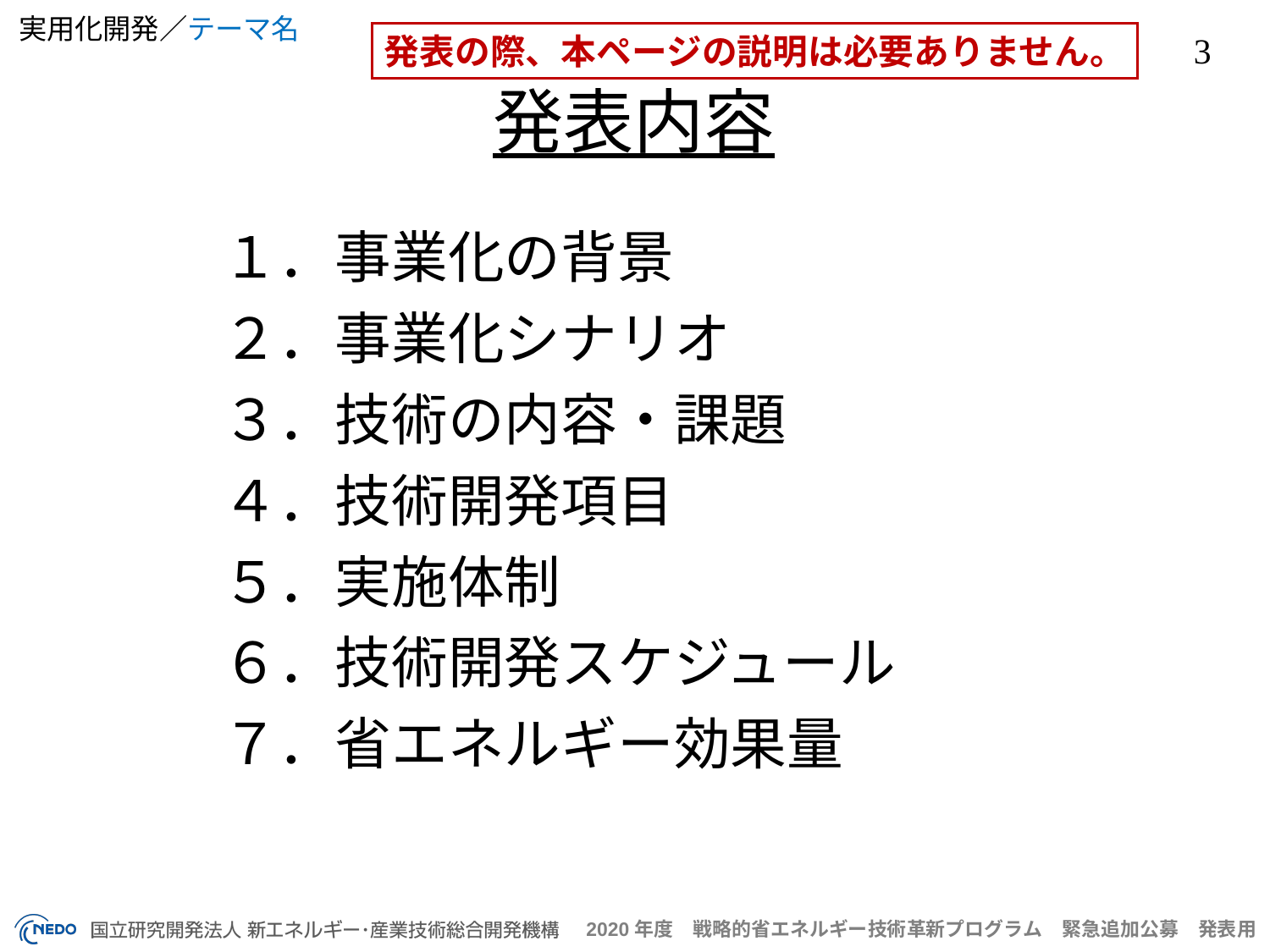

発表の際、本ページの説明は必要ありません。
発表内容
１．事業化の背景
２．事業化シナリオ
３．技術の内容・課題
４．技術開発項目
５．実施体制
６．技術開発スケジュール
７．省エネルギー効果量